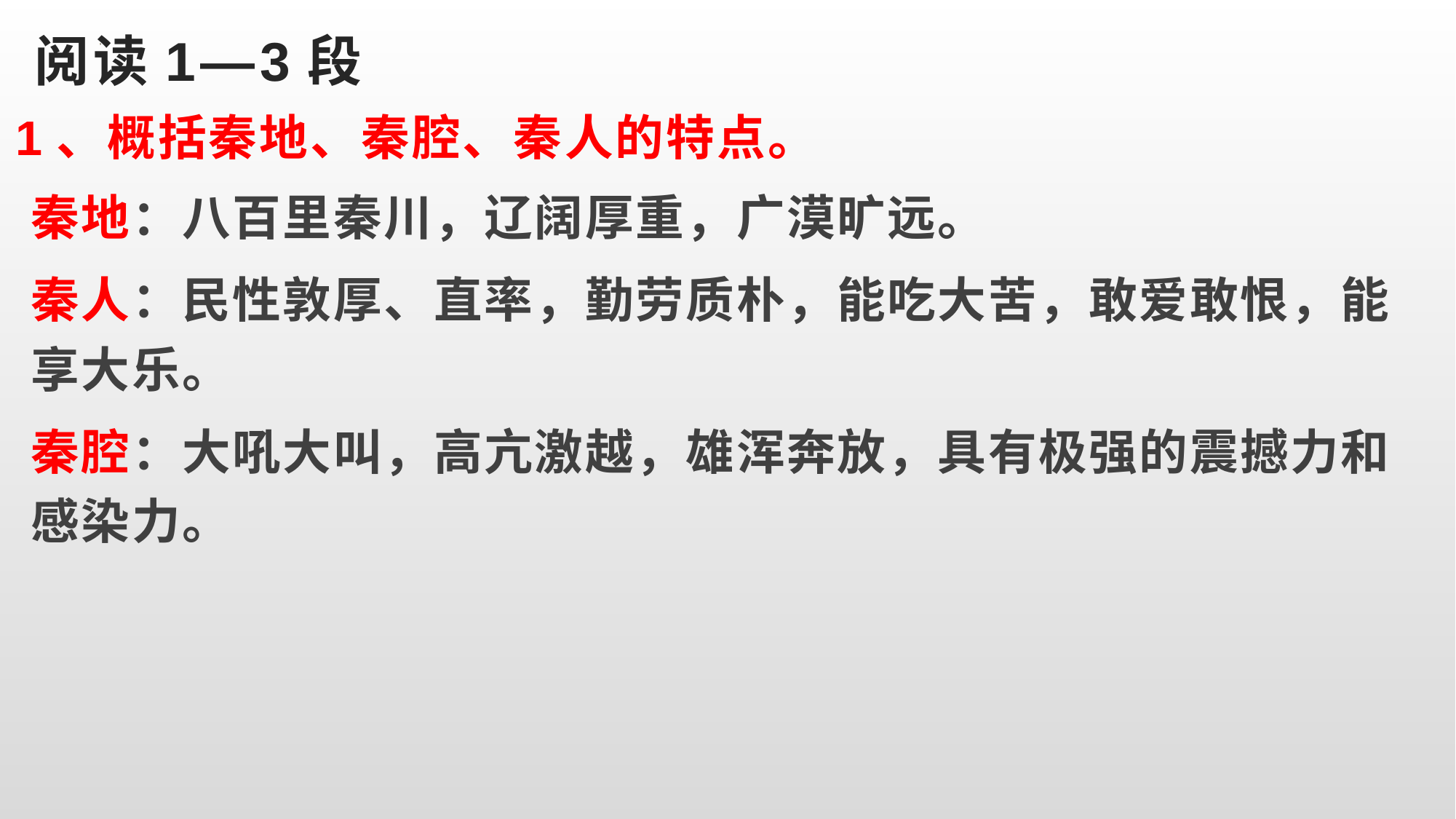

# 阅读1—3段
1、概括秦地、秦腔、秦人的特点。

秦地：八百里秦川，辽阔厚重，广漠旷远。
秦人：民性敦厚、直率，勤劳质朴，能吃大苦，敢爱敢恨，能享大乐。
秦腔：大吼大叫，高亢激越，雄浑奔放，具有极强的震撼力和感染力。